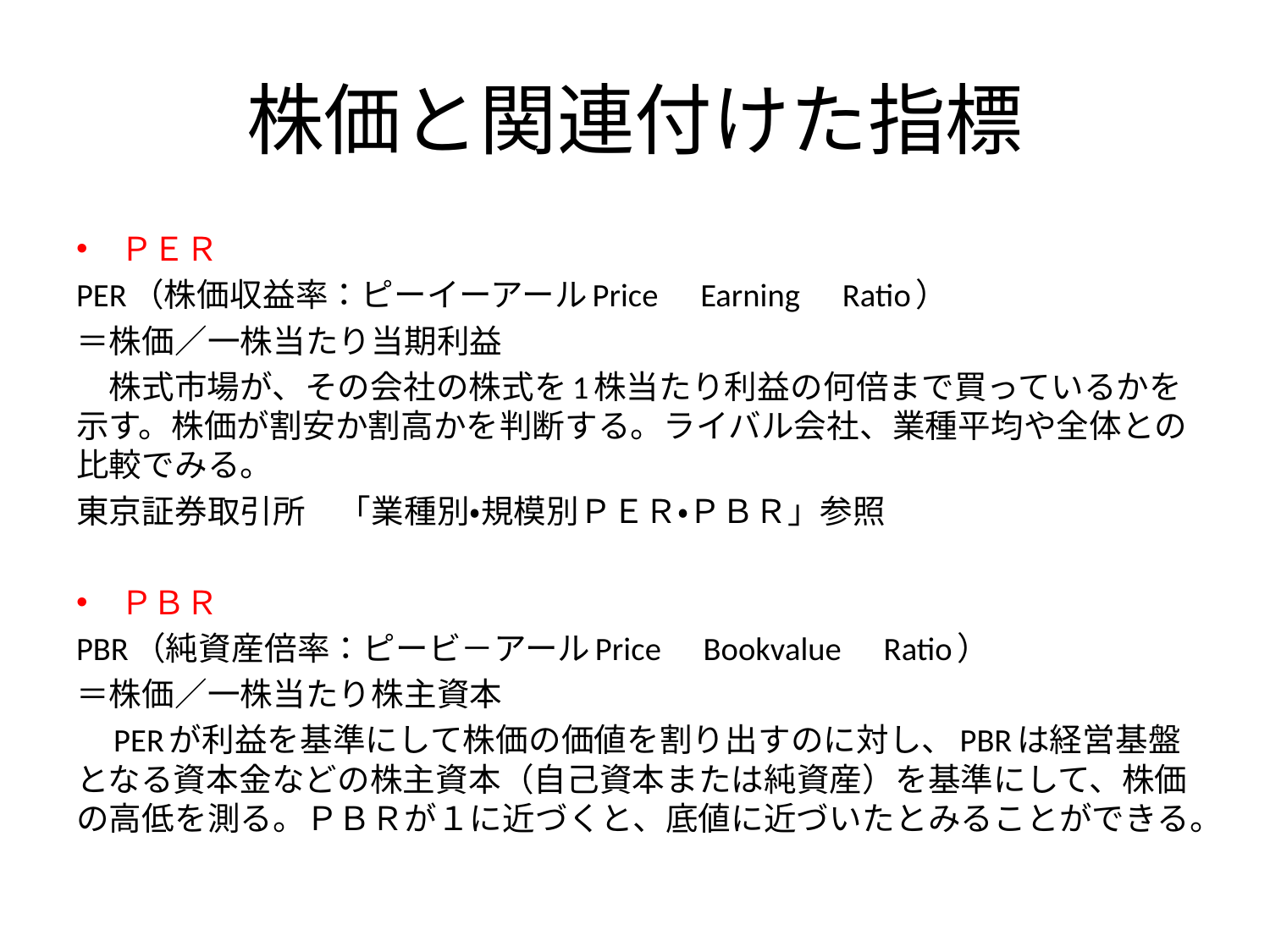

# 株価と関連付けた指標
ＰＥＲ
PER（株価収益率：ピーイーアールPrice　Earning　Ratio）
＝株価／一株当たり当期利益
　株式市場が、その会社の株式を1株当たり利益の何倍まで買っているかを示す。株価が割安か割高かを判断する。ライバル会社、業種平均や全体との比較でみる。
東京証券取引所　「業種別・規模別ＰＥＲ・ＰＢＲ」参照

ＰＢＲ
PBR（純資産倍率：ピービ－アールPrice　Bookvalue　Ratio）
＝株価／一株当たり株主資本
　PERが利益を基準にして株価の価値を割り出すのに対し、PBRは経営基盤となる資本金などの株主資本（自己資本または純資産）を基準にして、株価の高低を測る。ＰＢＲが１に近づくと、底値に近づいたとみることができる。